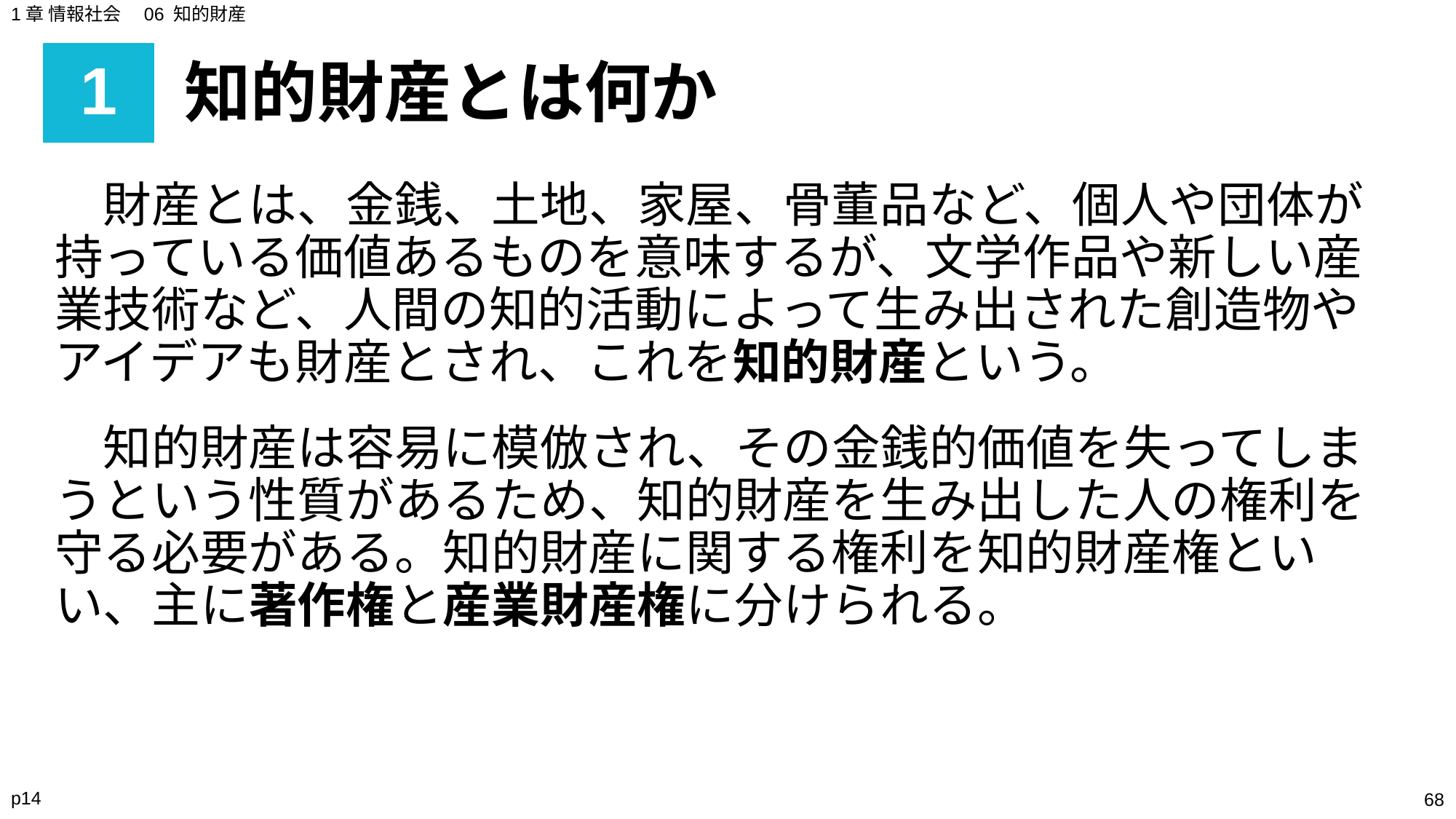

1章 情報社会　06 知的財産

# 1
知的財産とは何か
　財産とは、金銭、土地、家屋、骨董品など、個人や団体が持っている価値あるものを意味するが、文学作品や新しい産業技術など、人間の知的活動によって生み出された創造物やアイデアも財産とされ、これを知的財産という。
　知的財産は容易に模倣され、その金銭的価値を失ってしまうという性質があるため、知的財産を生み出した人の権利を守る必要がある。知的財産に関する権利を知的財産権といい、主に著作権と産業財産権に分けられる。
p14
68